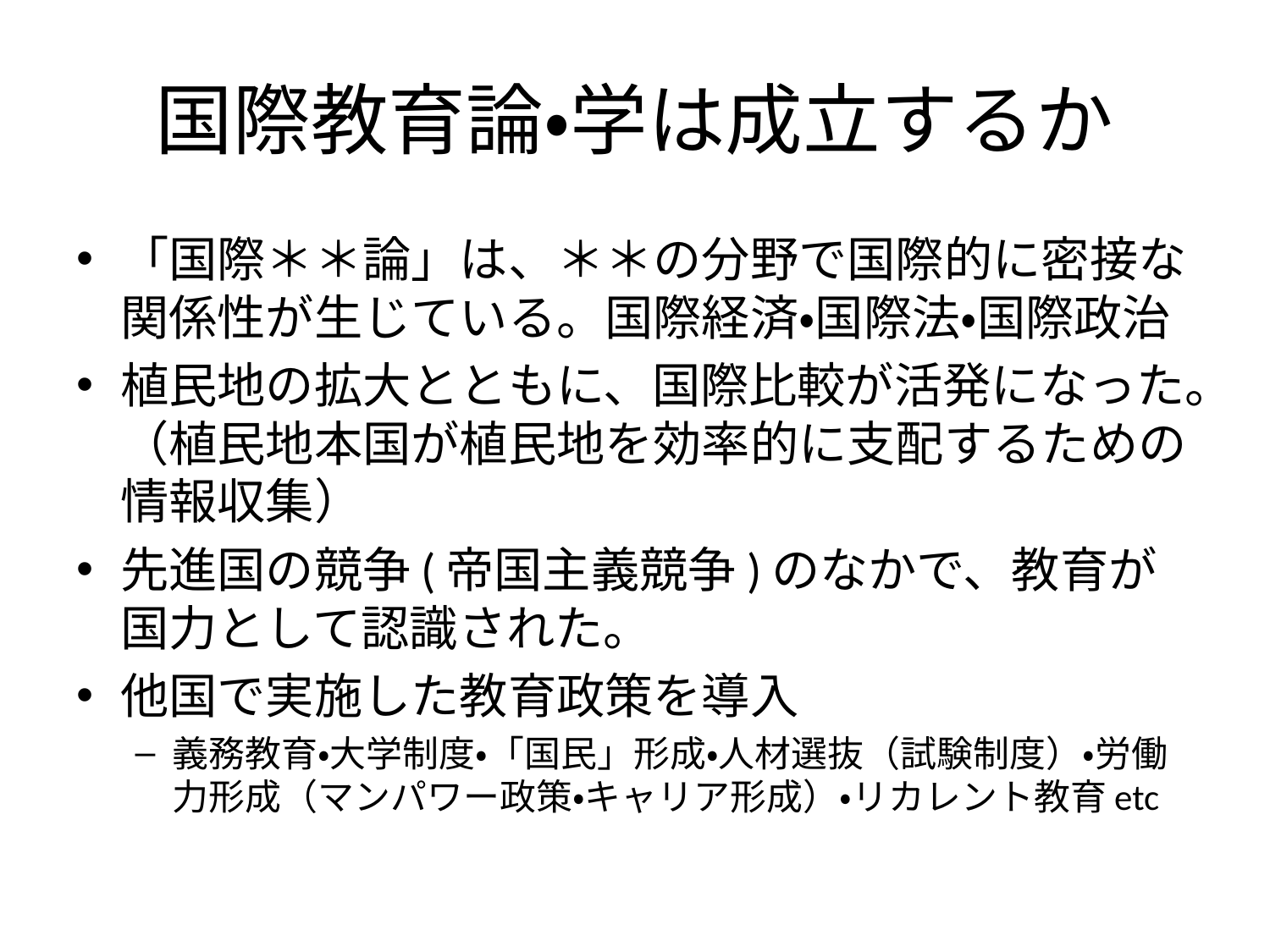

# 国際教育論・学は成立するか
「国際＊＊論」は、＊＊の分野で国際的に密接な関係性が生じている。国際経済・国際法・国際政治
植民地の拡大とともに、国際比較が活発になった。（植民地本国が植民地を効率的に支配するための情報収集）
先進国の競争(帝国主義競争)のなかで、教育が国力として認識された。
他国で実施した教育政策を導入
義務教育・大学制度・「国民」形成・人材選抜（試験制度）・労働力形成（マンパワー政策・キャリア形成）・リカレント教育etc